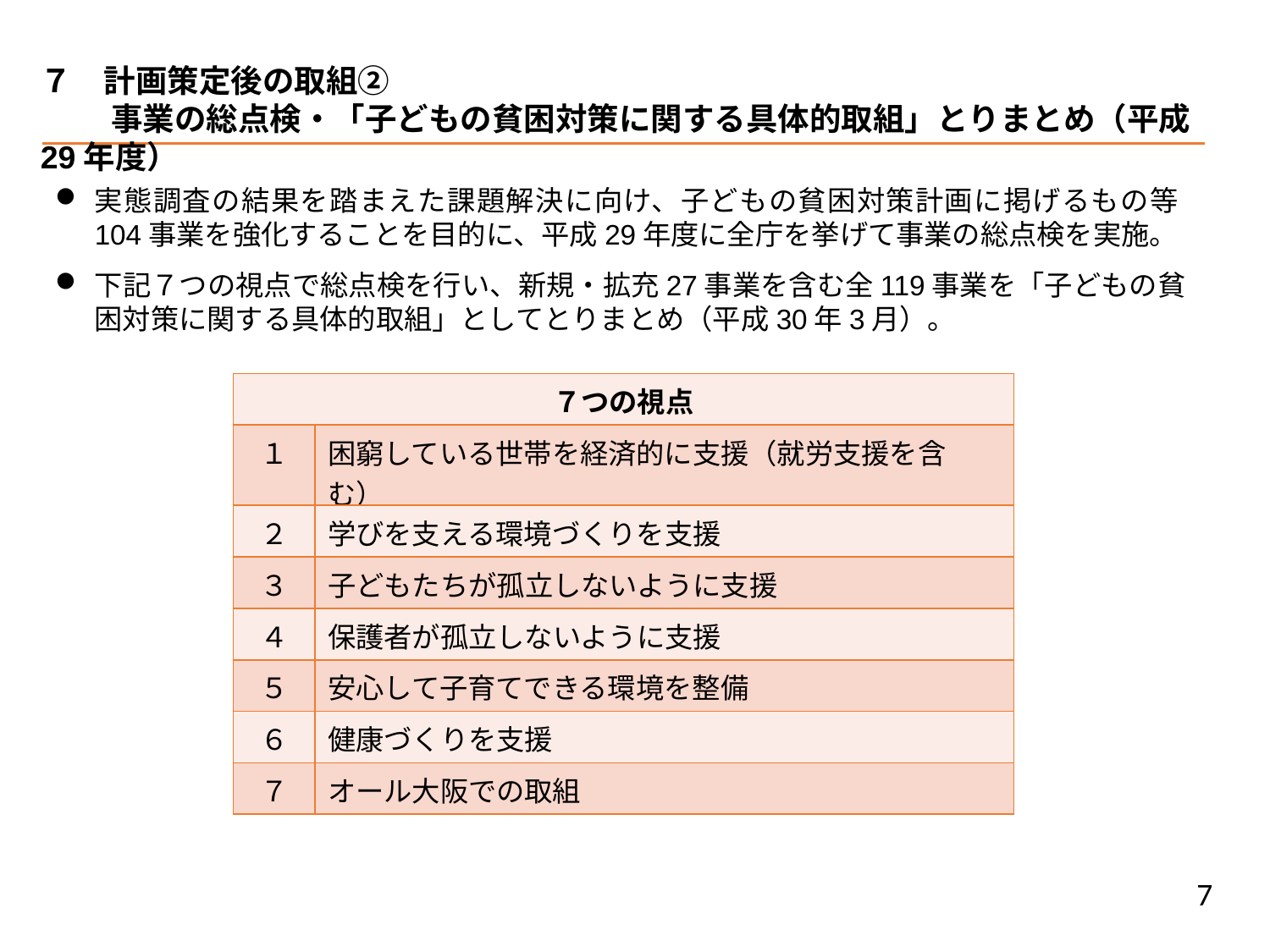

７　計画策定後の取組②
　　 事業の総点検・「子どもの貧困対策に関する具体的取組」とりまとめ（平成29年度）
実態調査の結果を踏まえた課題解決に向け、子どもの貧困対策計画に掲げるもの等104事業を強化することを目的に、平成29年度に全庁を挙げて事業の総点検を実施。

下記７つの視点で総点検を行い、新規・拡充27事業を含む全119事業を「子どもの貧困対策に関する具体的取組」としてとりまとめ（平成30年3月）。
| ７つの視点 |  |
| --- | --- |
| １ | 困窮している世帯を経済的に支援（就労支援を含む） |
| ２ | 学びを支える環境づくりを支援 |
| ３ | 子どもたちが孤立しないように支援 |
| ４ | 保護者が孤立しないように支援 |
| ５ | 安心して子育てできる環境を整備 |
| ６ | 健康づくりを支援 |
| ７ | オール大阪での取組 |
7